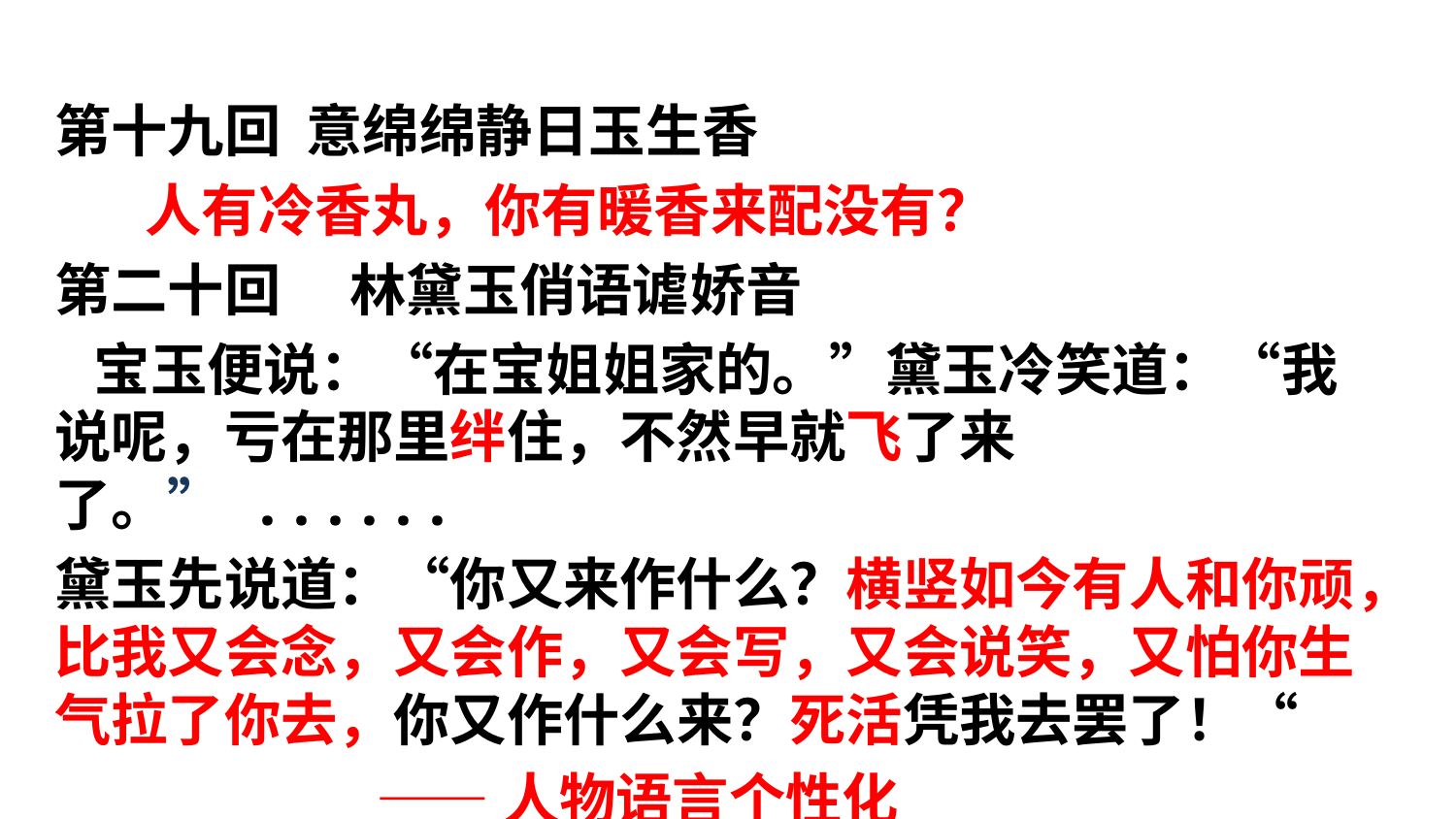

第十九回  意绵绵静日玉生香
      人有冷香丸，你有暖香来配没有？
第二十回 　林黛玉俏语谑娇音
  宝玉便说：“在宝姐姐家的。”黛玉冷笑道：“我说呢，亏在那里绊住，不然早就飞了来了。” ......
黛玉先说道：“你又来作什么？横竖如今有人和你顽，比我又会念，又会作，又会写，又会说笑，又怕你生气拉了你去，你又作什么来？死活凭我去罢了！“
                         ——人物语言个性化